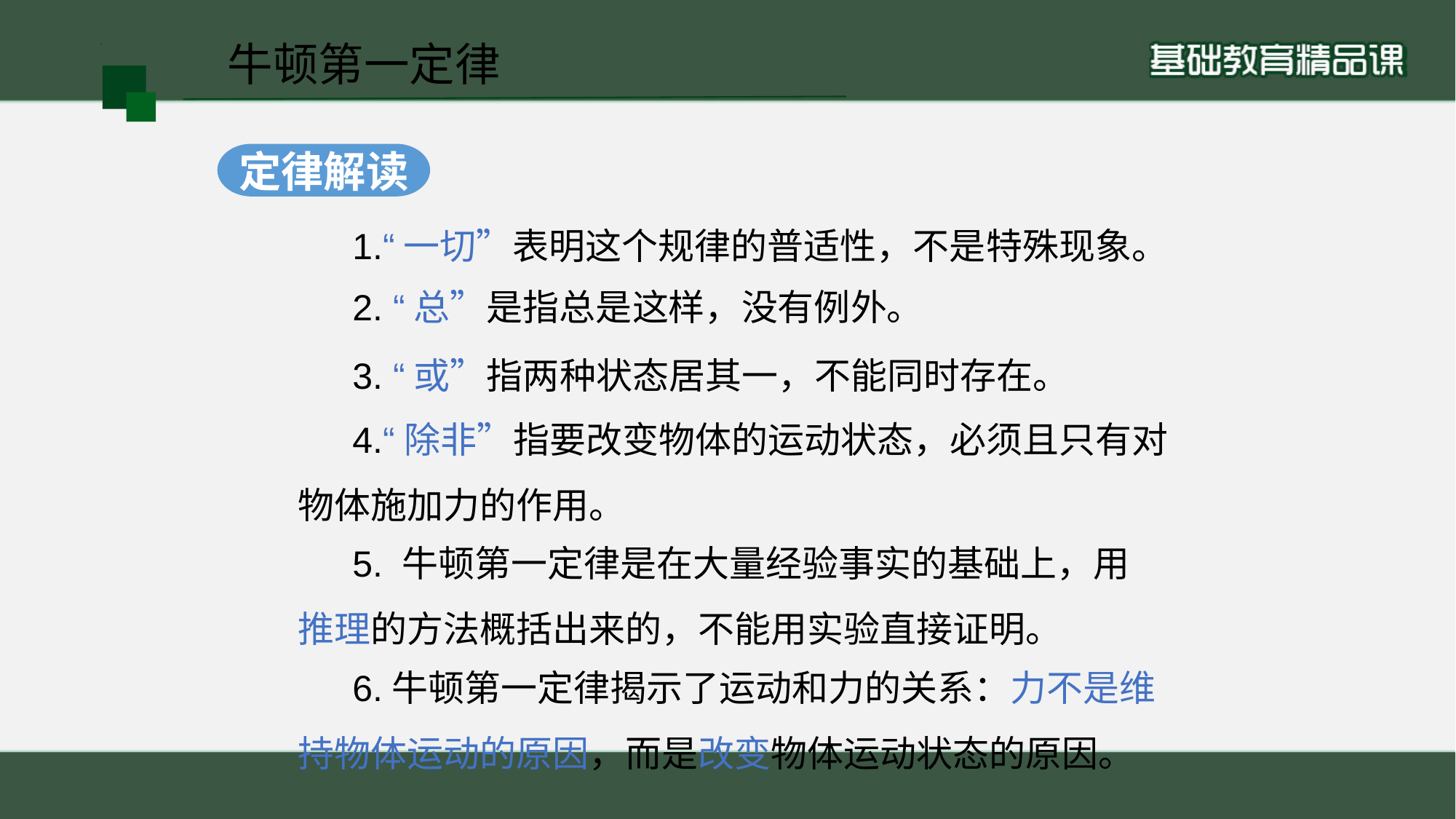

牛顿第一定律

定律解读
1.“一切”表明这个规律的普适性，不是特殊现象。
2. “总”是指总是这样，没有例外。
3. “或”指两种状态居其一，不能同时存在。
4.“除非”指要改变物体的运动状态，必须且只有对物体施加力的作用。
5. 牛顿第一定律是在大量经验事实的基础上，用推理的方法概括出来的，不能用实验直接证明。
6.牛顿第一定律揭示了运动和力的关系：力不是维持物体运动的原因，而是改变物体运动状态的原因。